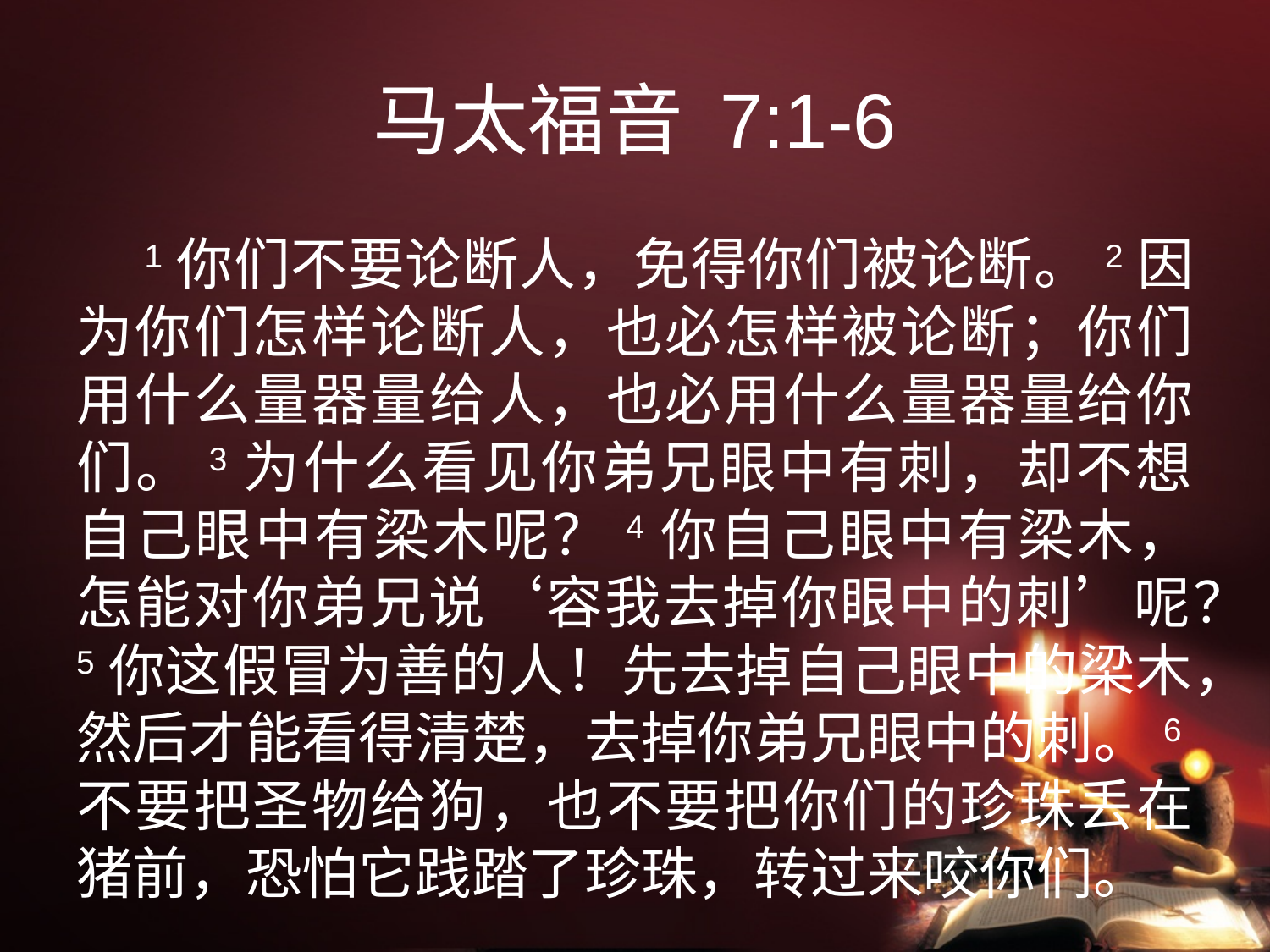

# 马太福音 7:1-6
       1你们不要论断人，免得你们被论断。2因为你们怎样论断人，也必怎样被论断；你们用什么量器量给人，也必用什么量器量给你们。3为什么看见你弟兄眼中有刺，却不想自己眼中有梁木呢？4你自己眼中有梁木，怎能对你弟兄说‘容我去掉你眼中的刺’呢？5你这假冒为善的人！先去掉自己眼中的梁木，然后才能看得清楚，去掉你弟兄眼中的刺。6不要把圣物给狗，也不要把你们的珍珠丢在猪前，恐怕它践踏了珍珠，转过来咬你们。